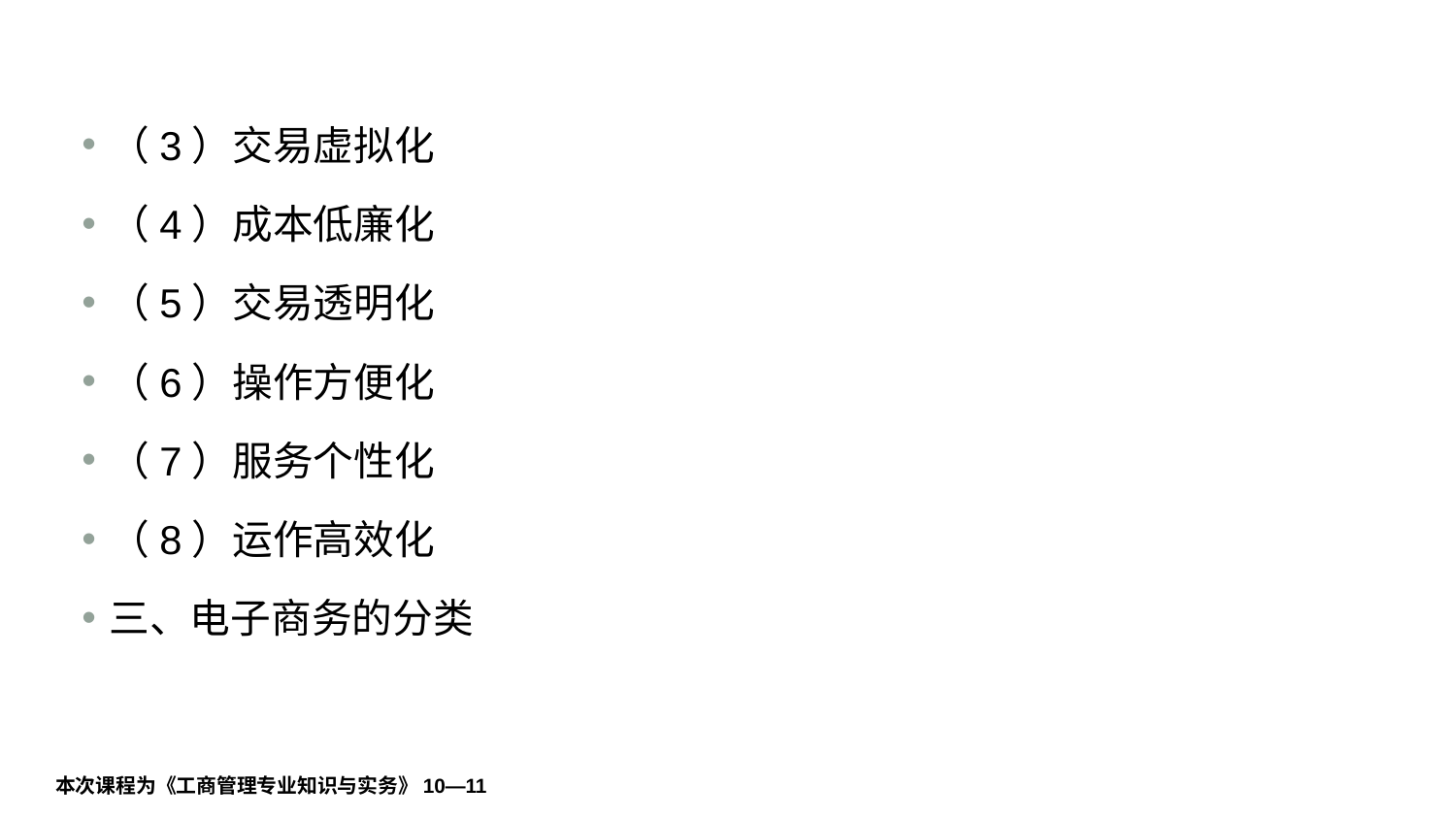

#
（3）交易虚拟化
（4）成本低廉化
（5）交易透明化
（6）操作方便化
（7）服务个性化
（8）运作高效化
三、电子商务的分类